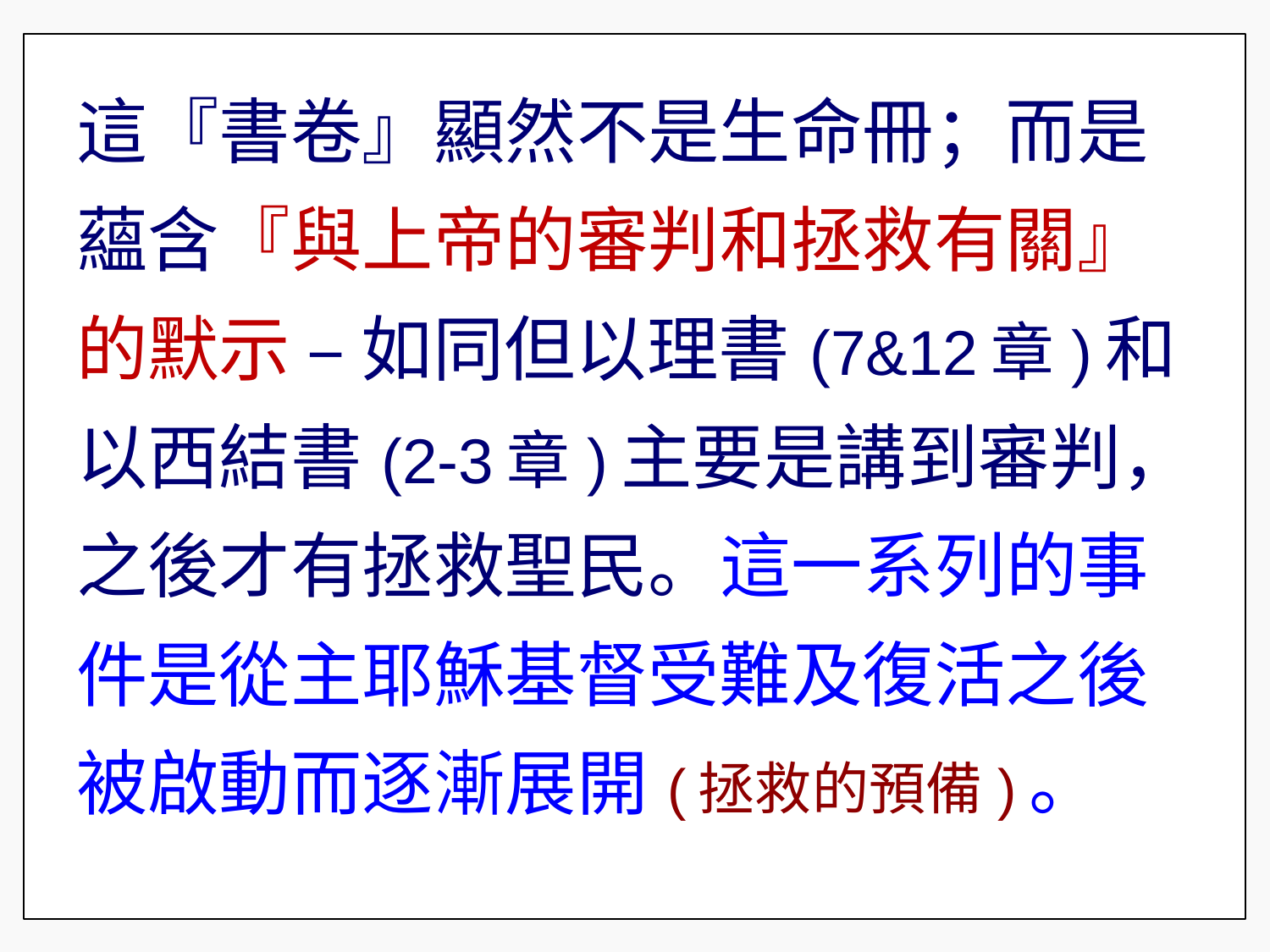

這『書卷』顯然不是生命冊；而是蘊含『與上帝的審判和拯救有關』的默示 – 如同但以理書(7&12章)和以西結書(2-3章)主要是講到審判，之後才有拯救聖民。這一系列的事件是從主耶穌基督受難及復活之後被啟動而逐漸展開(拯救的預備)。